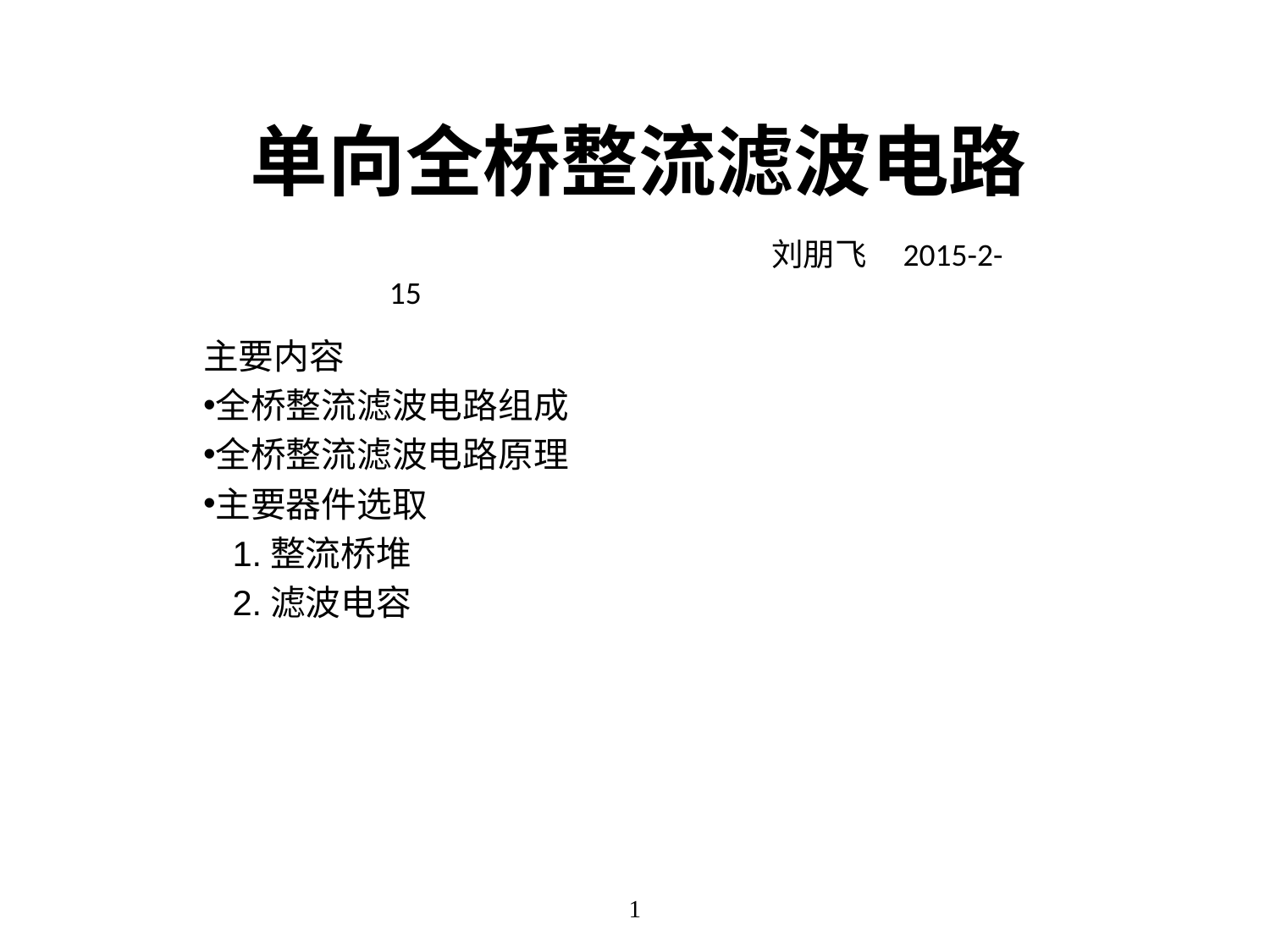

# 单向全桥整流滤波电路
                                                    刘朋飞    2015-2-15
主要内容
全桥整流滤波电路组成
全桥整流滤波电路原理
主要器件选取
   1.整流桥堆
   2.滤波电容
1